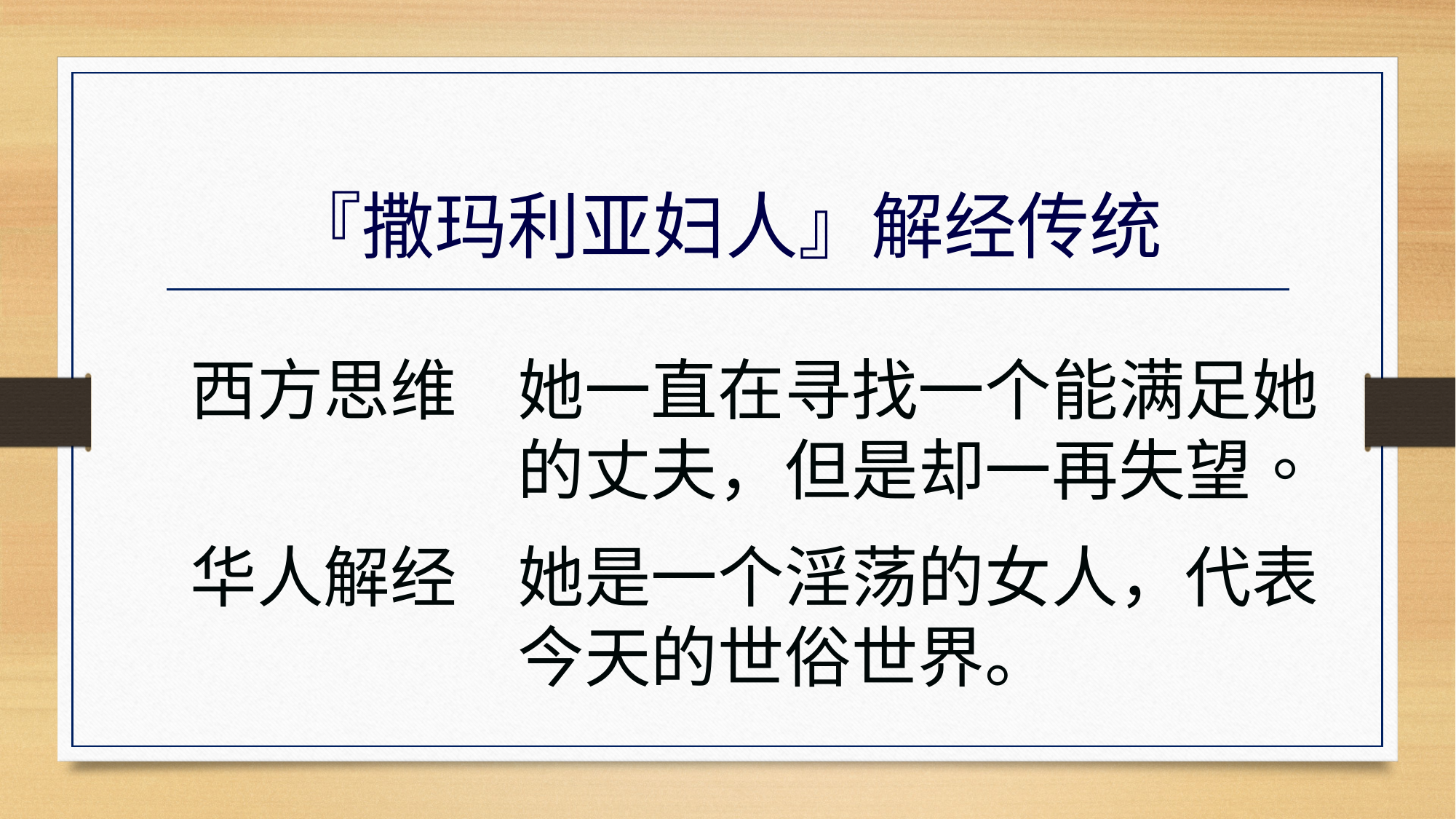

# 『撒玛利亚妇人』解经传统
西方思维	她一直在寻找一个能满足她的丈夫，但是却一再失望。
华人解经	她是一个淫荡的女人，代表今天的世俗世界。